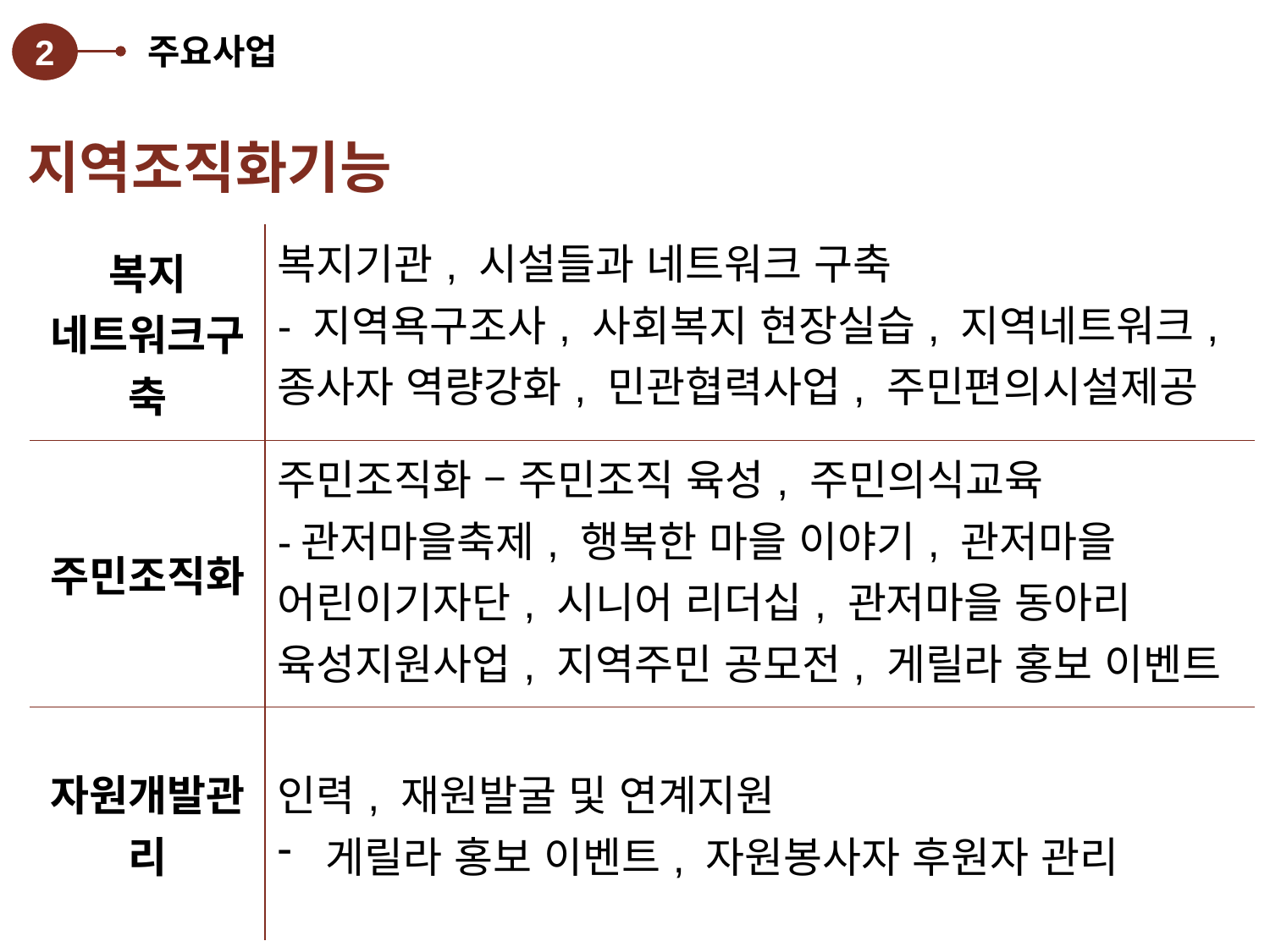

2
주요사업
지역조직화기능
| 복지 네트워크구축 | 복지기관, 시설들과 네트워크 구축 - 지역욕구조사, 사회복지 현장실습, 지역네트워크, 종사자 역량강화, 민관협력사업, 주민편의시설제공 |
| --- | --- |
| 주민조직화 | 주민조직화 – 주민조직 육성, 주민의식교육 -관저마을축제, 행복한 마을 이야기, 관저마을 어린이기자단, 시니어 리더십, 관저마을 동아리 육성지원사업, 지역주민 공모전, 게릴라 홍보 이벤트 |
| 자원개발관리 | 인력, 재원발굴 및 연계지원 게릴라 홍보 이벤트, 자원봉사자 후원자 관리 |